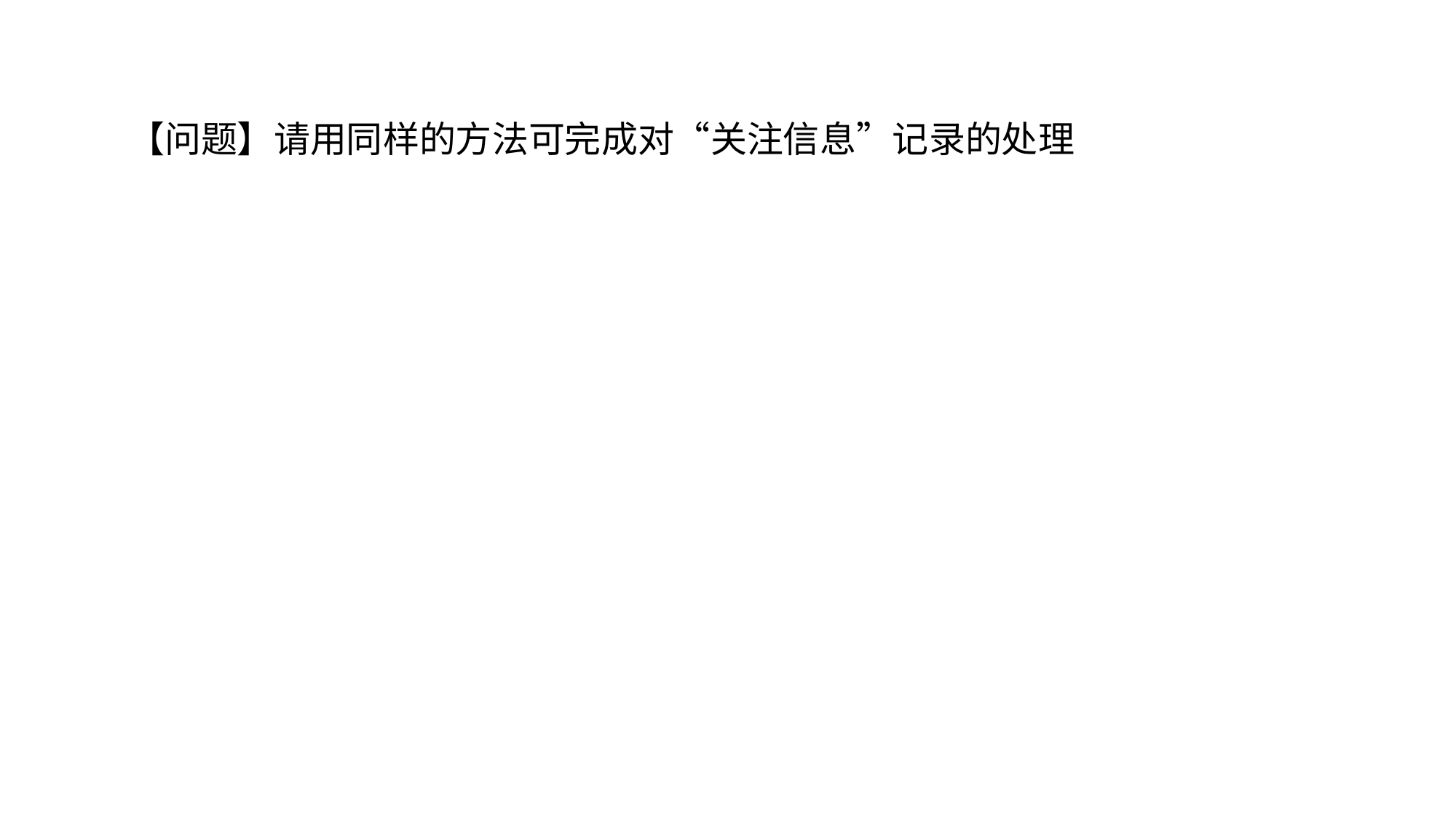

【问题】请用同样的方法可完成对“关注信息”记录的处理
TEXT  add here
TEXT  add here
TEXT  add here